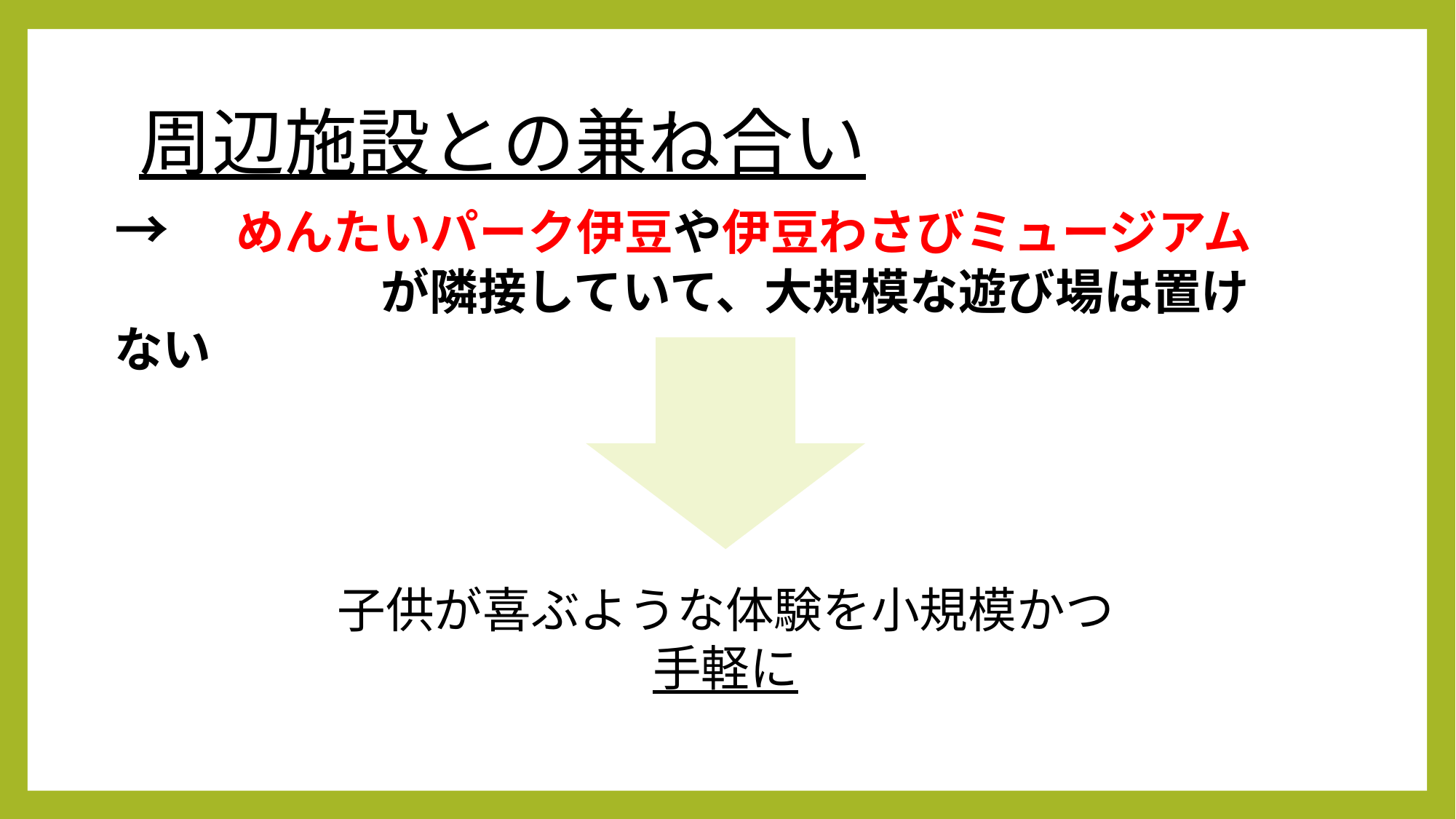

#
周辺施設との兼ね合い
→　めんたいパーク伊豆や伊豆わさびミュージアム		　が隣接していて、大規模な遊び場は置けない

子供が喜ぶような体験を小規模かつ
手軽に